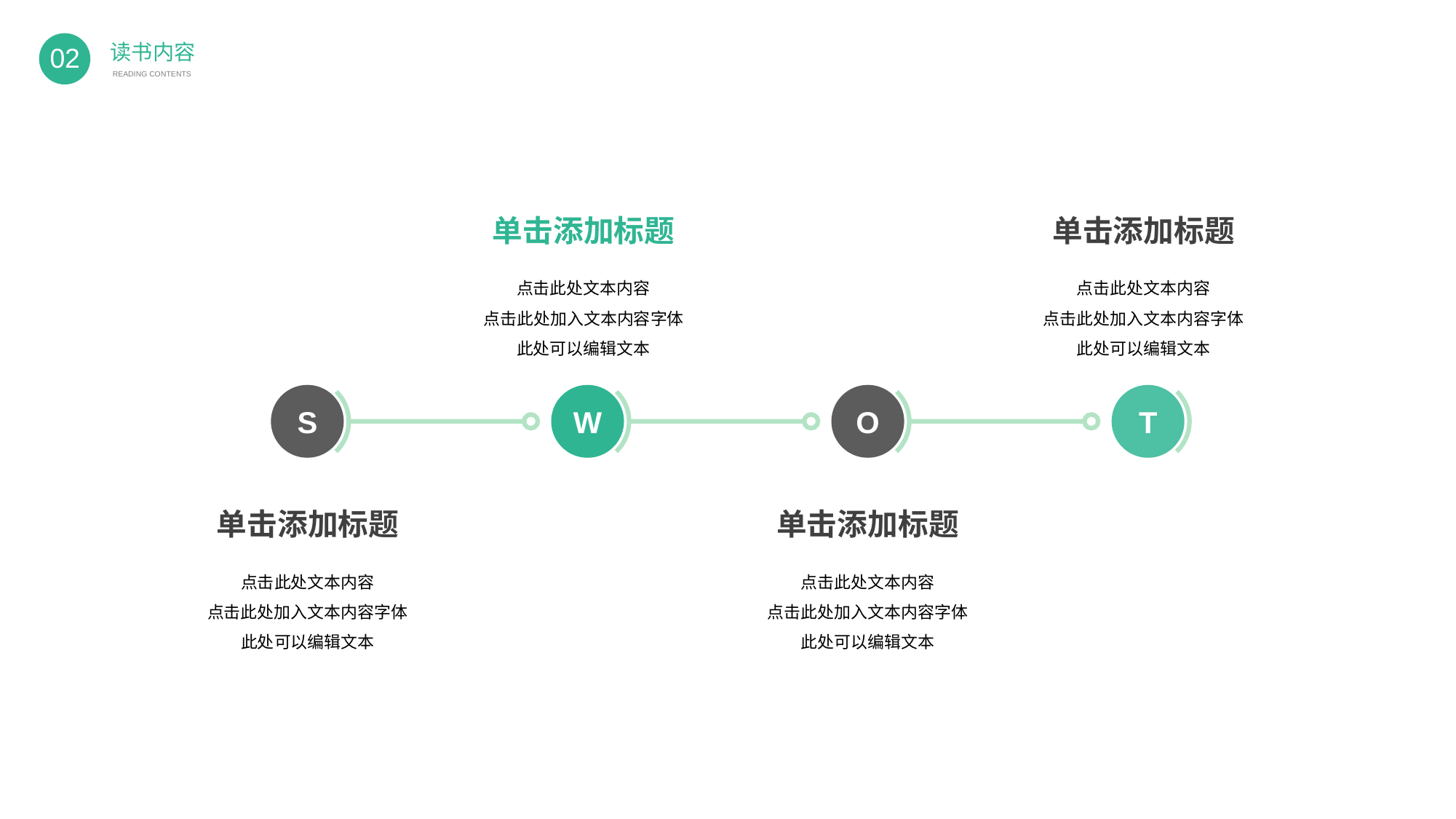

02
读书内容
READING CONTENTS
单击添加标题
点击此处文本内容
点击此处加入文本内容字体
此处可以编辑文本
单击添加标题
点击此处文本内容
点击此处加入文本内容字体
此处可以编辑文本

T
O
W
S

单击添加标题
点击此处文本内容
点击此处加入文本内容字体
此处可以编辑文本
单击添加标题
点击此处文本内容
点击此处加入文本内容字体
此处可以编辑文本